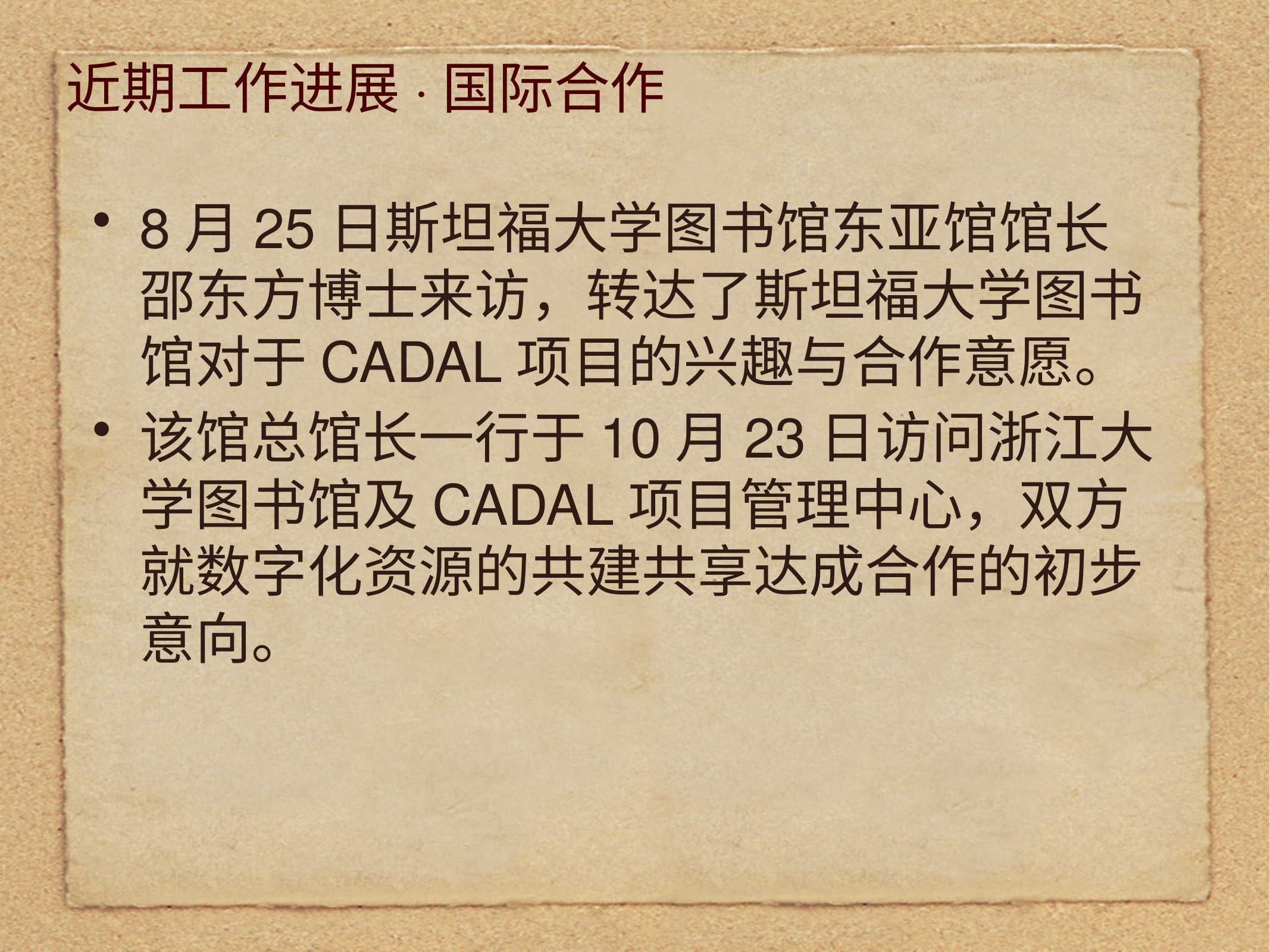

近期工作进展·国际合作
8月25日斯坦福大学图书馆东亚馆馆长邵东方博士来访，转达了斯坦福大学图书馆对于CADAL项目的兴趣与合作意愿。
该馆总馆长一行于10月23日访问浙江大学图书馆及CADAL项目管理中心，双方就数字化资源的共建共享达成合作的初步意向。